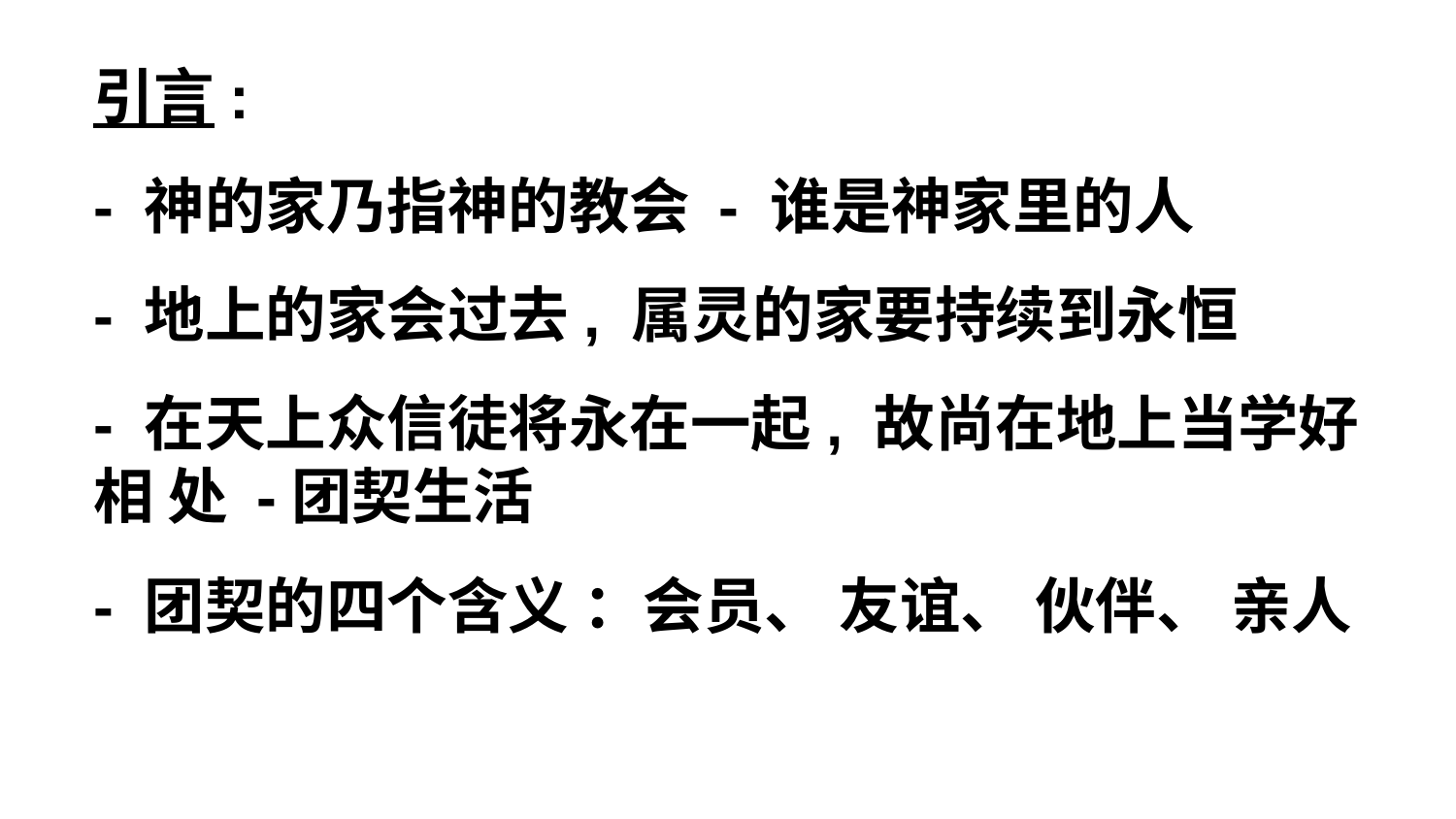

引言:
- 神的家乃指神的教会 - 谁是神家里的人
- 地上的家会过去, 属灵的家要持续到永恒
- 在天上众信徒将永在一起, 故尚在地上当学好相 处 -团契生活
- 团契的四个含义 ：会员、 友谊、 伙伴、 亲人